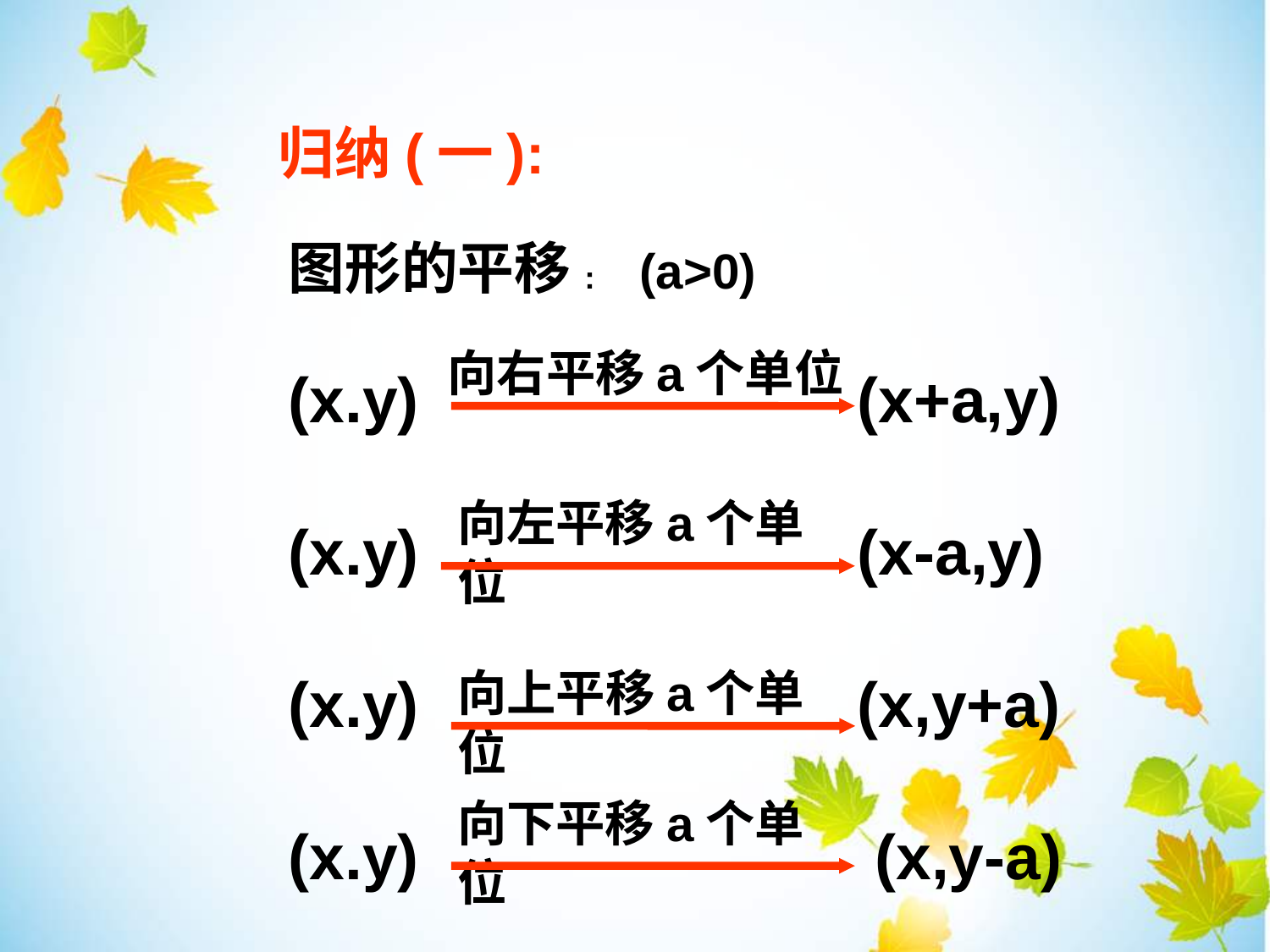

# 归纳(一):
图形的平移:     (a>0)

(x.y)                         (x+a,y)

(x.y)                         (x-a,y)

(x.y)                         (x,y+a)

(x.y)                          (x,y-a)
向右平移a个单位

向左平移a个单位

向上平移a个单位

向下平移a个单位